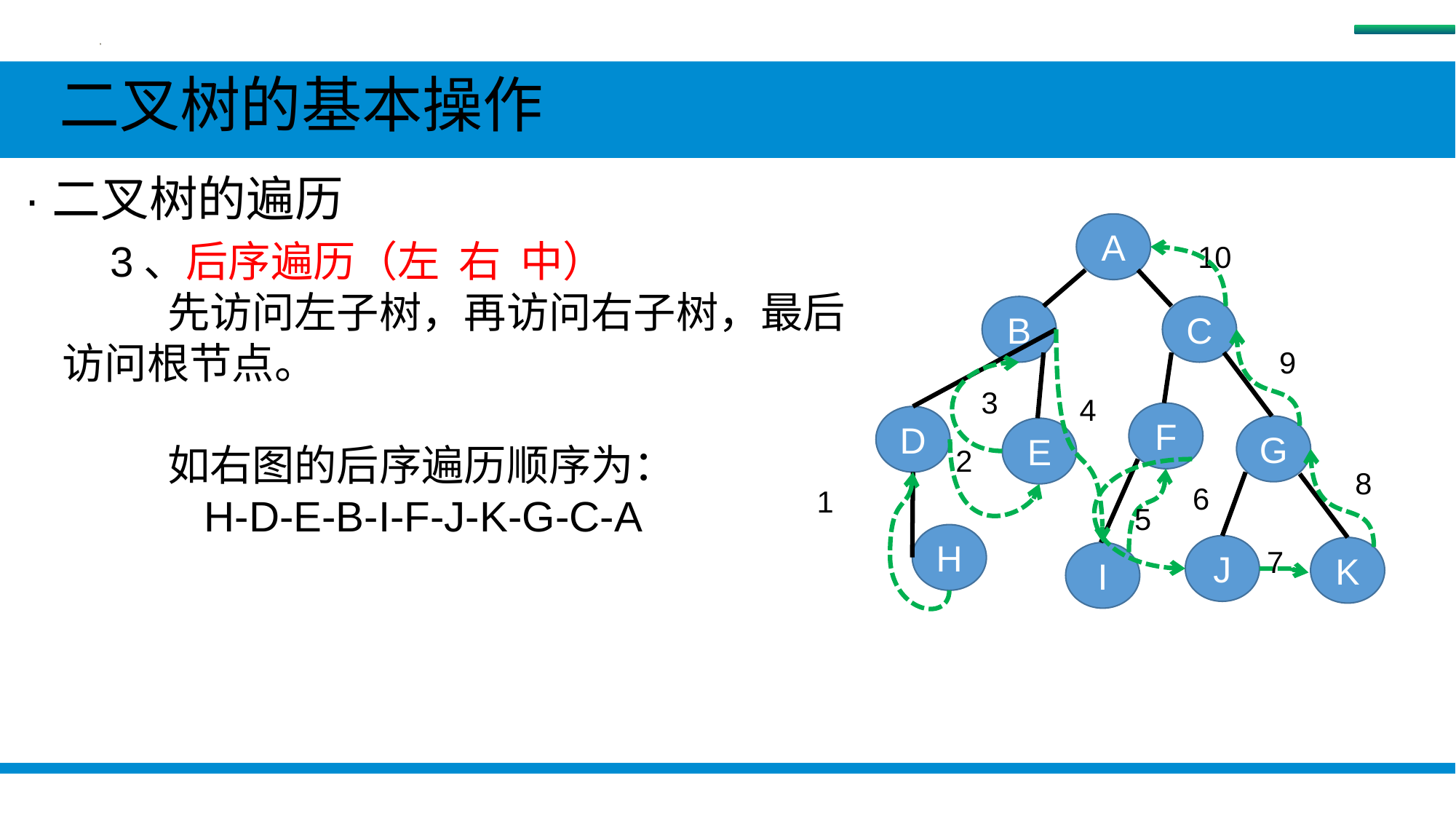

树

  二叉树的基本操作
 ·二叉树的遍历
A
B
C
F
D
G
E
H
J
K
I
    3、后序遍历（左  右  中）
          先访问左子树，再访问右子树，最后访问根节点。

          如右图的后序遍历顺序为：
            H-D-E-B-I-F-J-K-G-C-A
10
4
9
3
2
1
8
6
5
7
#